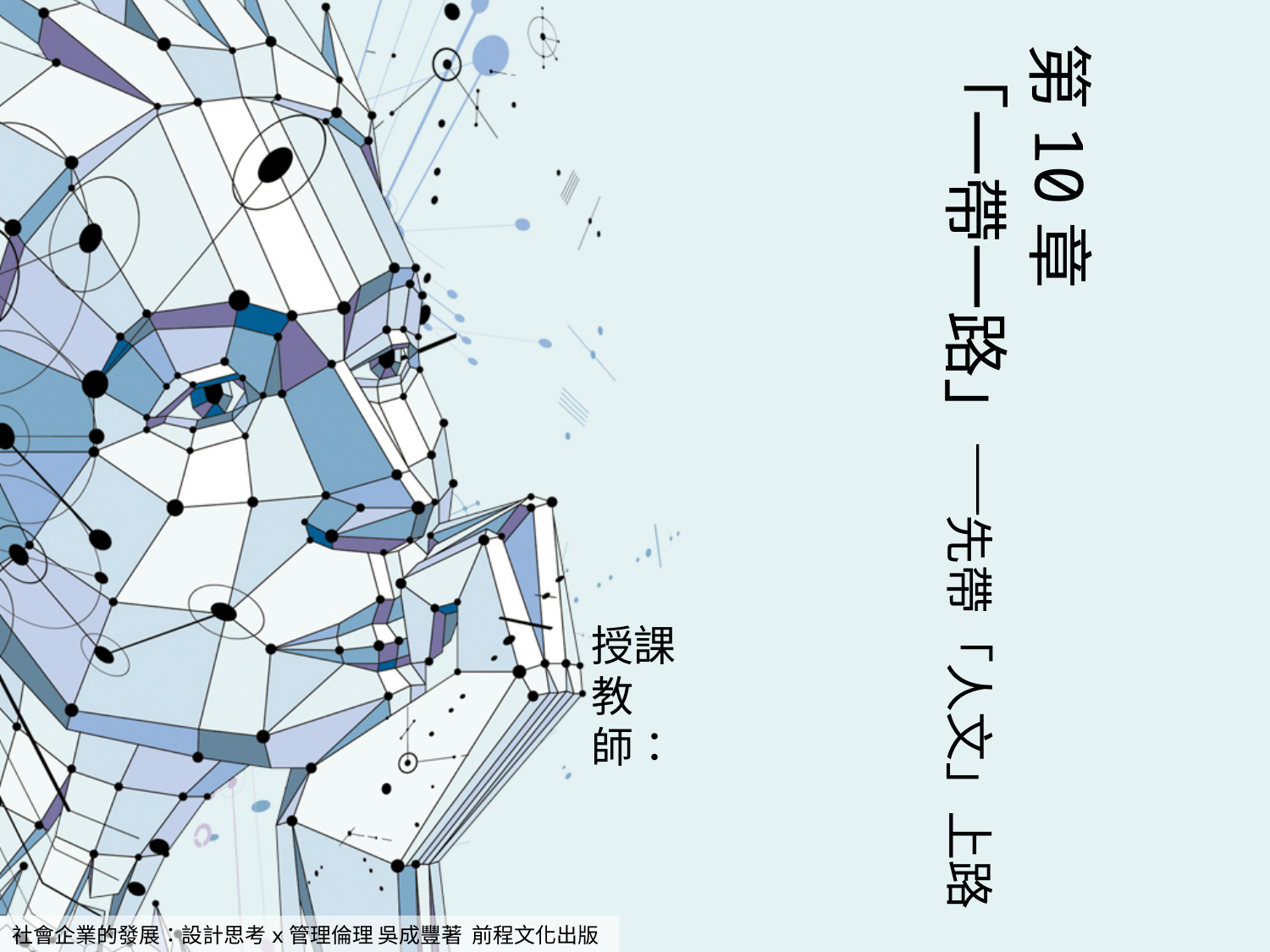

第10章
「一帶一路」─先帶「人文」上路
授課教師：
社會企業的發展：設計思考x管理倫理 吳成豐著  前程文化出版